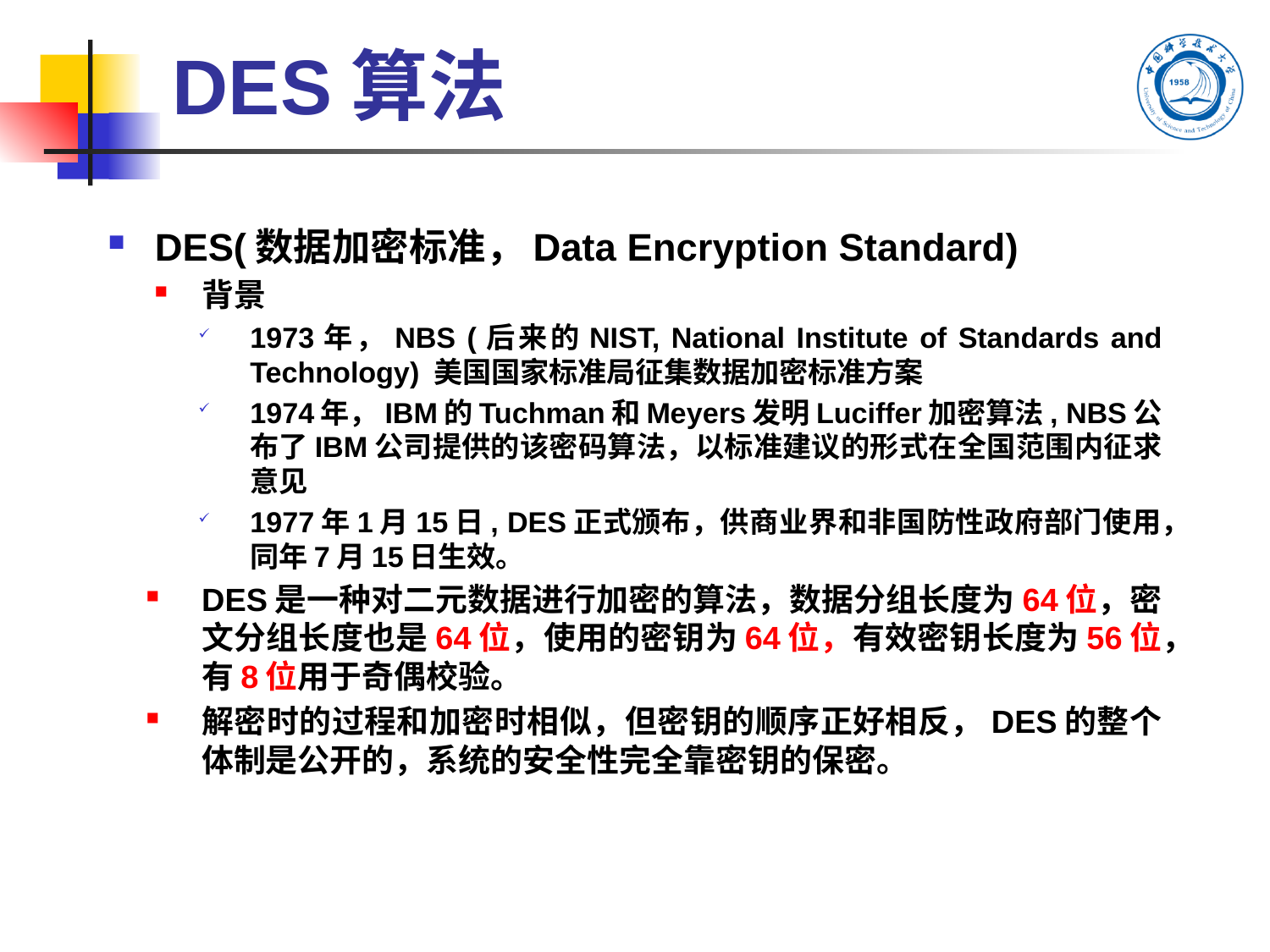

# DES算法
DES(数据加密标准，Data Encryption Standard)
背景
1973年，NBS (后来的NIST, National Institute of Standards and Technology) 美国国家标准局征集数据加密标准方案
1974年，IBM的Tuchman和Meyers发明Luciffer加密算法, NBS公布了IBM公司提供的该密码算法，以标准建议的形式在全国范围内征求意见
1977年1月15日, DES正式颁布，供商业界和非国防性政府部门使用，同年7月15日生效。
DES是一种对二元数据进行加密的算法，数据分组长度为64位，密文分组长度也是64位，使用的密钥为64位，有效密钥长度为56位，有8位用于奇偶校验。
解密时的过程和加密时相似，但密钥的顺序正好相反，DES的整个体制是公开的，系统的安全性完全靠密钥的保密。